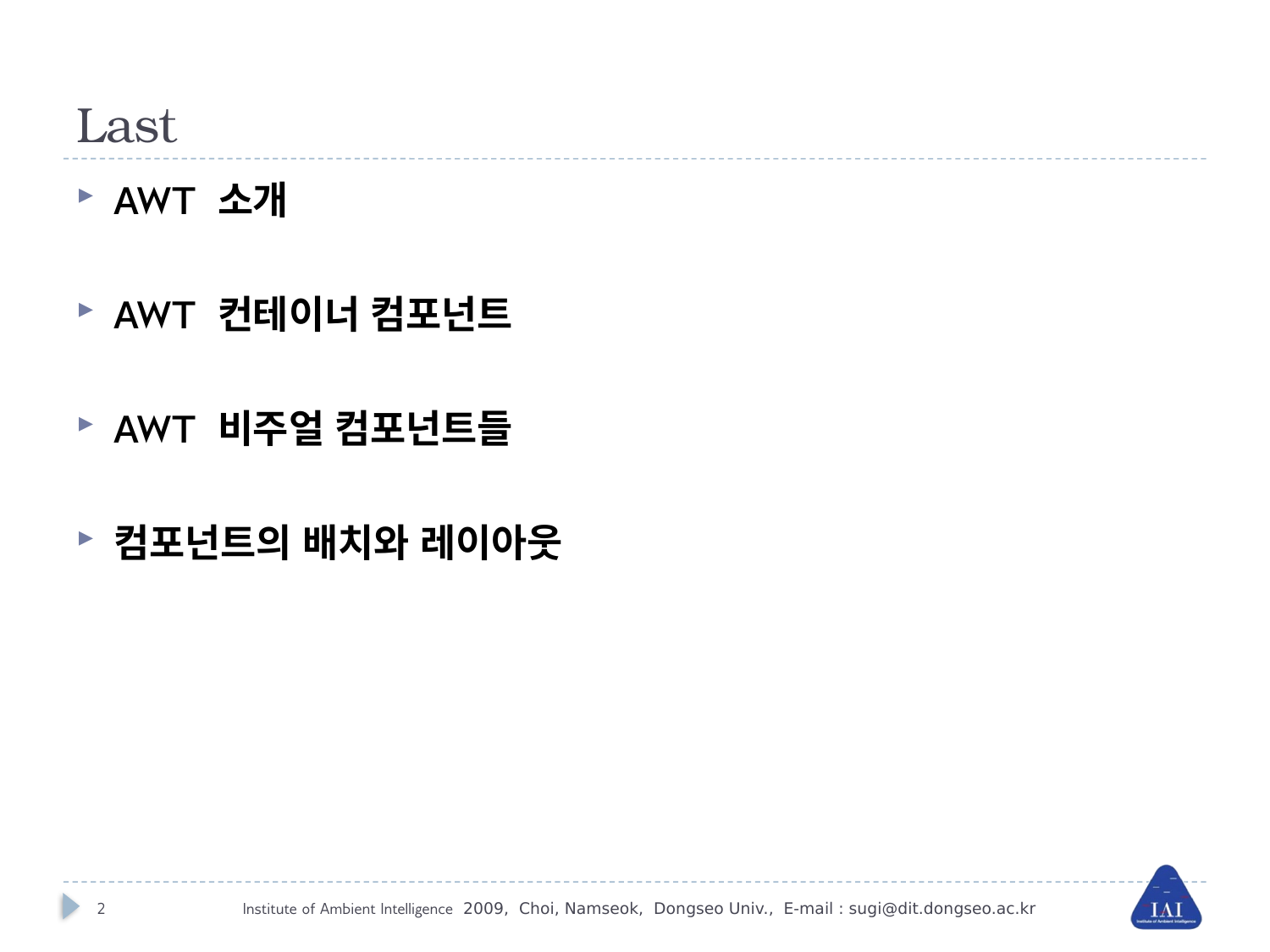

# Last
AWT 소개

AWT 컨테이너 컴포넌트

AWT 비주얼 컴포넌트들

컴포넌트의 배치와 레이아웃